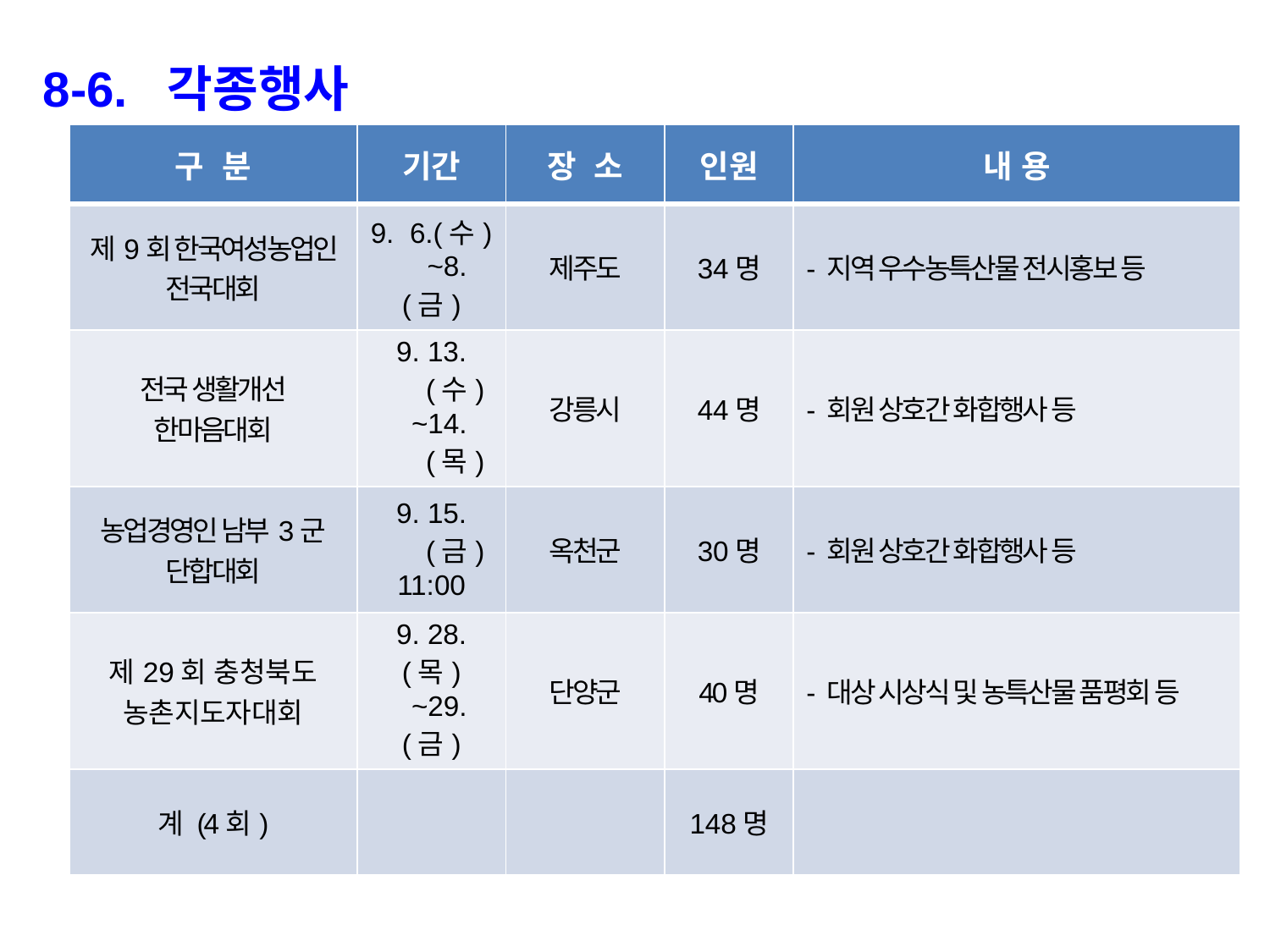

8-6.  각종행사

| 구 분 | 기간 | 장 소 | 인원 | 내 용 |
| --- | --- | --- | --- | --- |
| 제9회 한국여성농업인 전국대회 | 9. 6.(수) ~8.(금) | 제주도 | 34명 | - 지역 우수농특산물 전시홍보 등 |
| 전국 생활개선 한마음대회 | 9. 13.(수) ~14.(목) | 강릉시 | 44명 | - 회원 상호간 화합행사 등 |
| 농업경영인 남부3군 단합대회 | 9. 15.(금) 11:00 | 옥천군 | 30명 | - 회원 상호간 화합행사 등 |
| 제29회 충청북도 농촌지도자대회 | 9. 28.(목) ~29.(금) | 단양군 | 40명 | - 대상 시상식 및 농특산물 품평회 등 |
| 계 (4회) |  |  | 148명 |  |